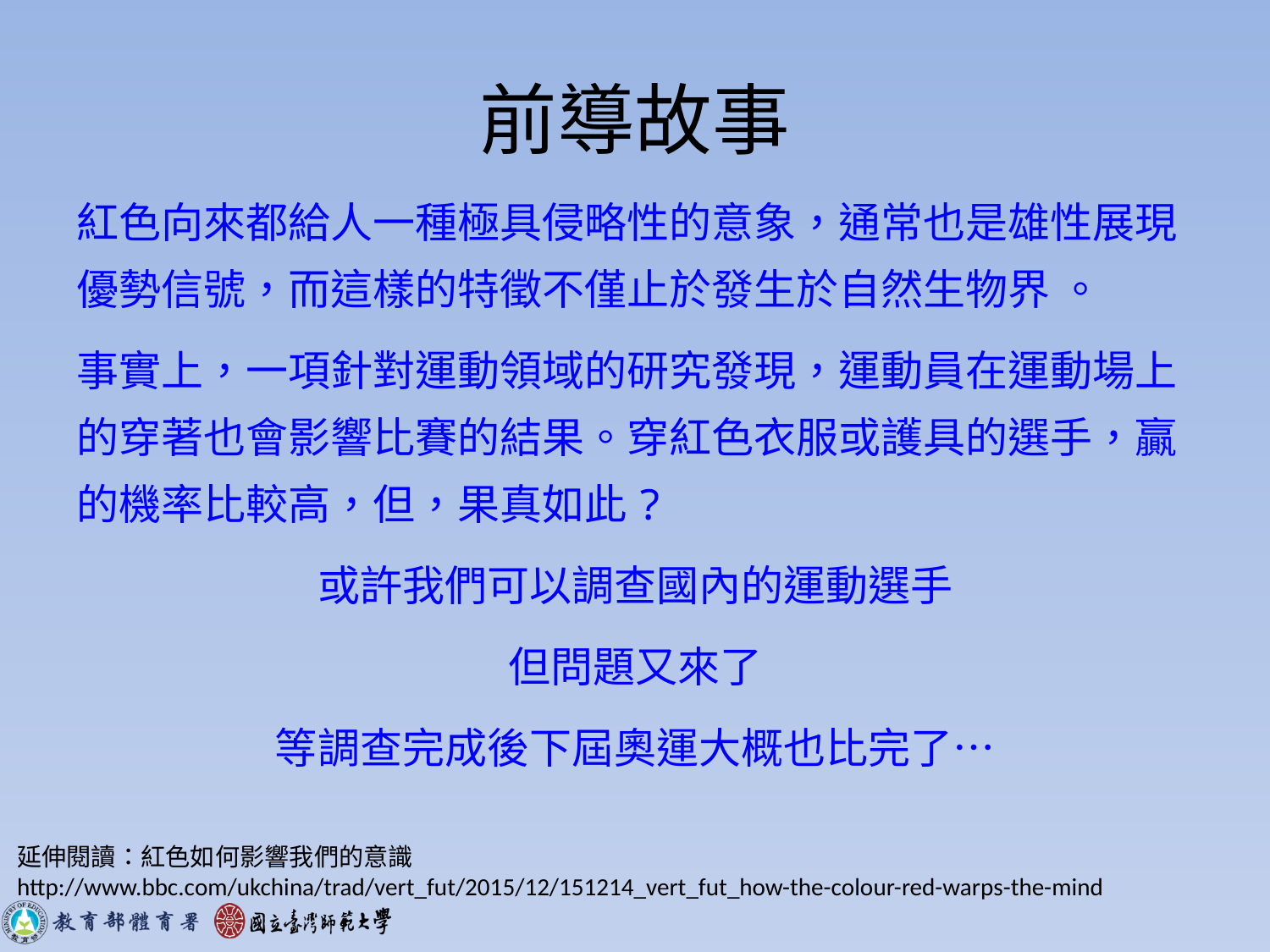

# 前導故事
紅色向來都給人一種極具侵略性的意象，通常也是雄性展現優勢信號，而這樣的特徵不僅止於發生於自然生物界 。
事實上，一項針對運動領域的研究發現，運動員在運動場上的穿著也會影響比賽的結果。穿紅色衣服或護具的選手，贏的機率比較高，但，果真如此?
或許我們可以調查國內的運動選手
但問題又來了
等調查完成後下屆奧運大概也比完了…
延伸閱讀：紅色如何影響我們的意識
http://www.bbc.com/ukchina/trad/vert_fut/2015/12/151214_vert_fut_how-the-colour-red-warps-the-mind